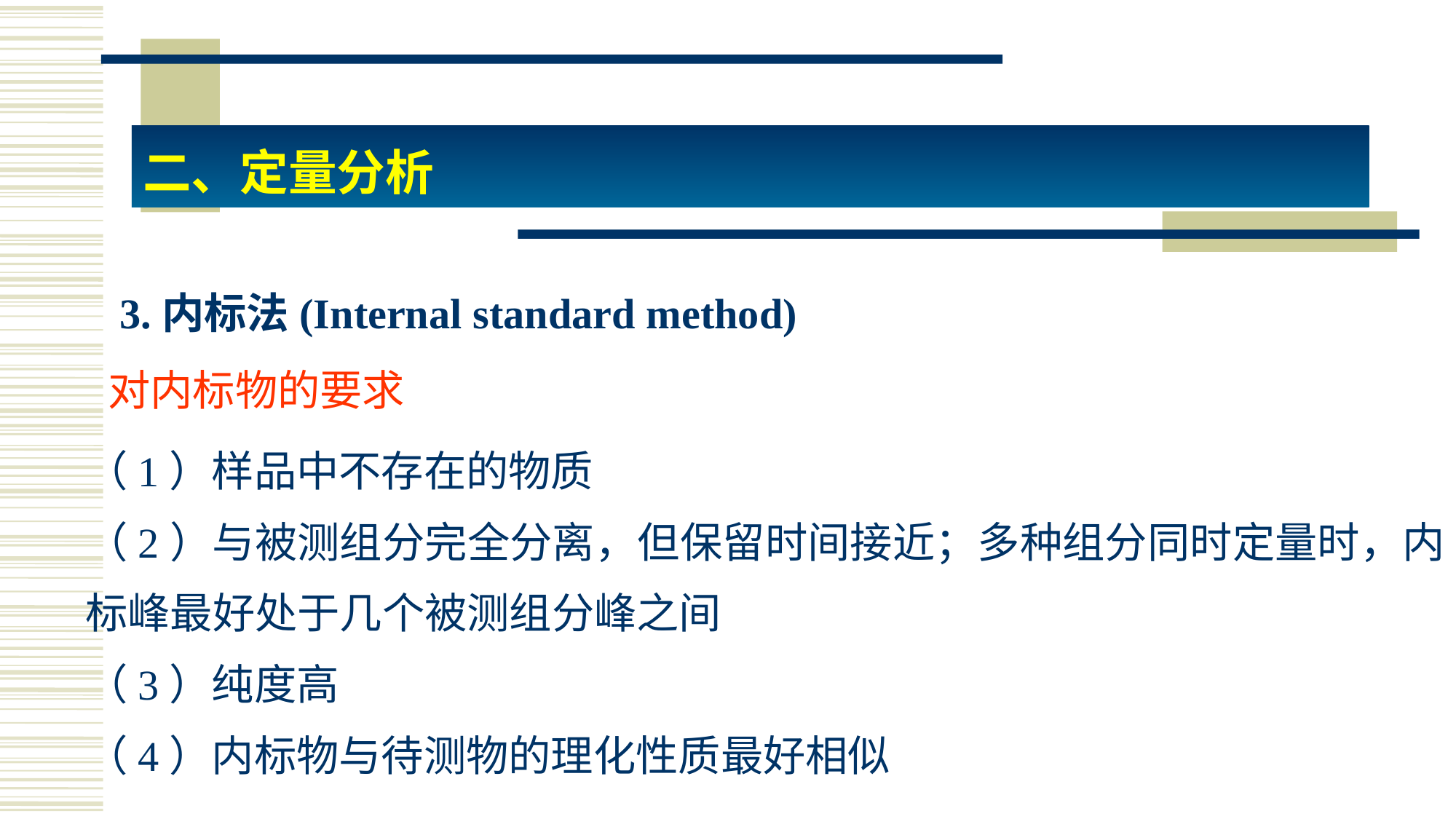

二、定量分析
3.内标法(Internal standard method)
对内标物的要求
（1）样品中不存在的物质
（2）与被测组分完全分离，但保留时间接近；多种组分同时定量时，内标峰最好处于几个被测组分峰之间
（3）纯度高
（4）内标物与待测物的理化性质最好相似